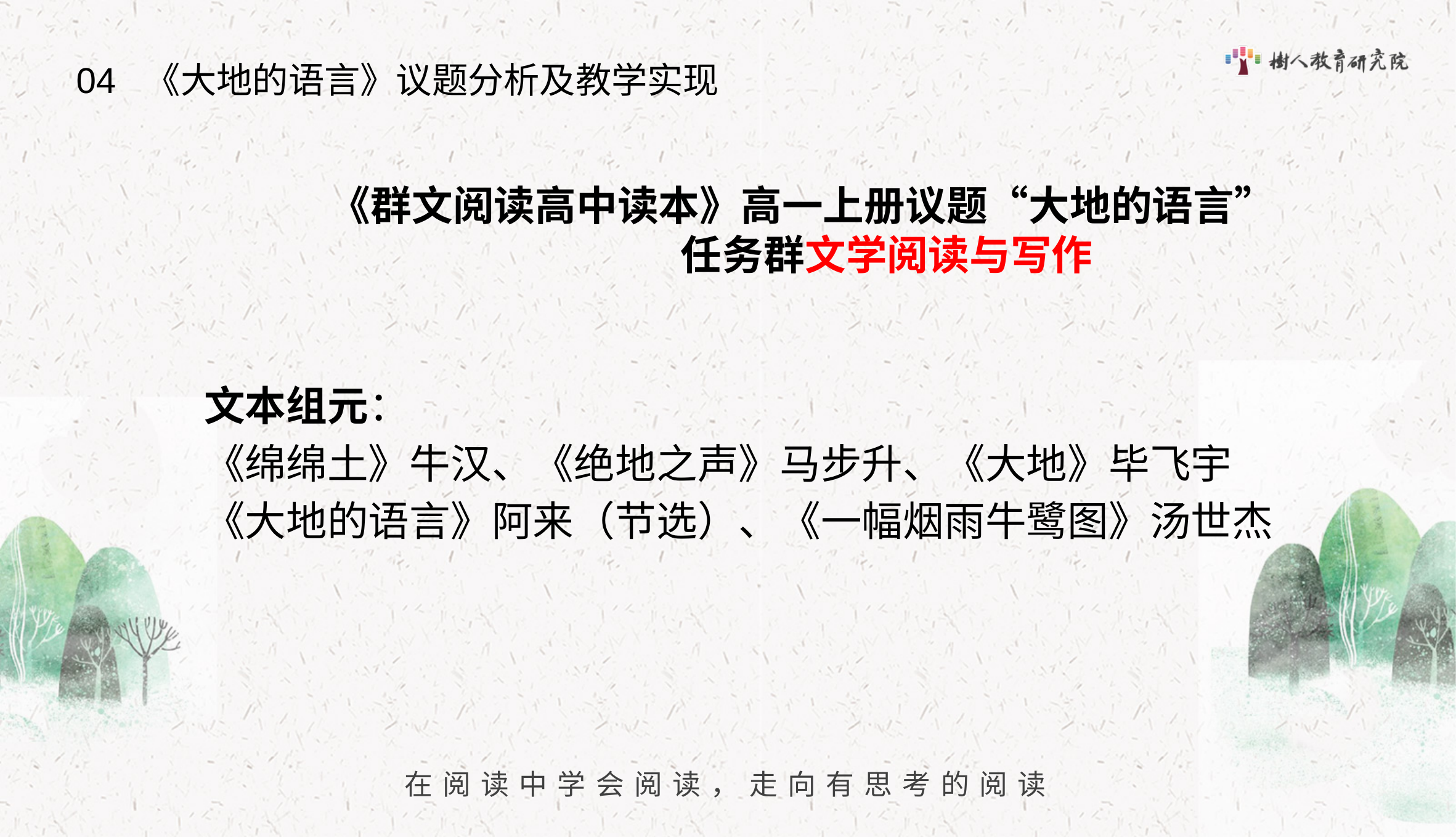

04  《大地的语言》议题分析及教学实现
《群文阅读高中读本》高一上册议题“大地的语言”                   任务群文学阅读与写作
文本组元：
《绵绵土》牛汉、《绝地之声》马步升、《大地》毕飞宇
《大地的语言》阿来（节选）、《一幅烟雨牛鹭图》汤世杰